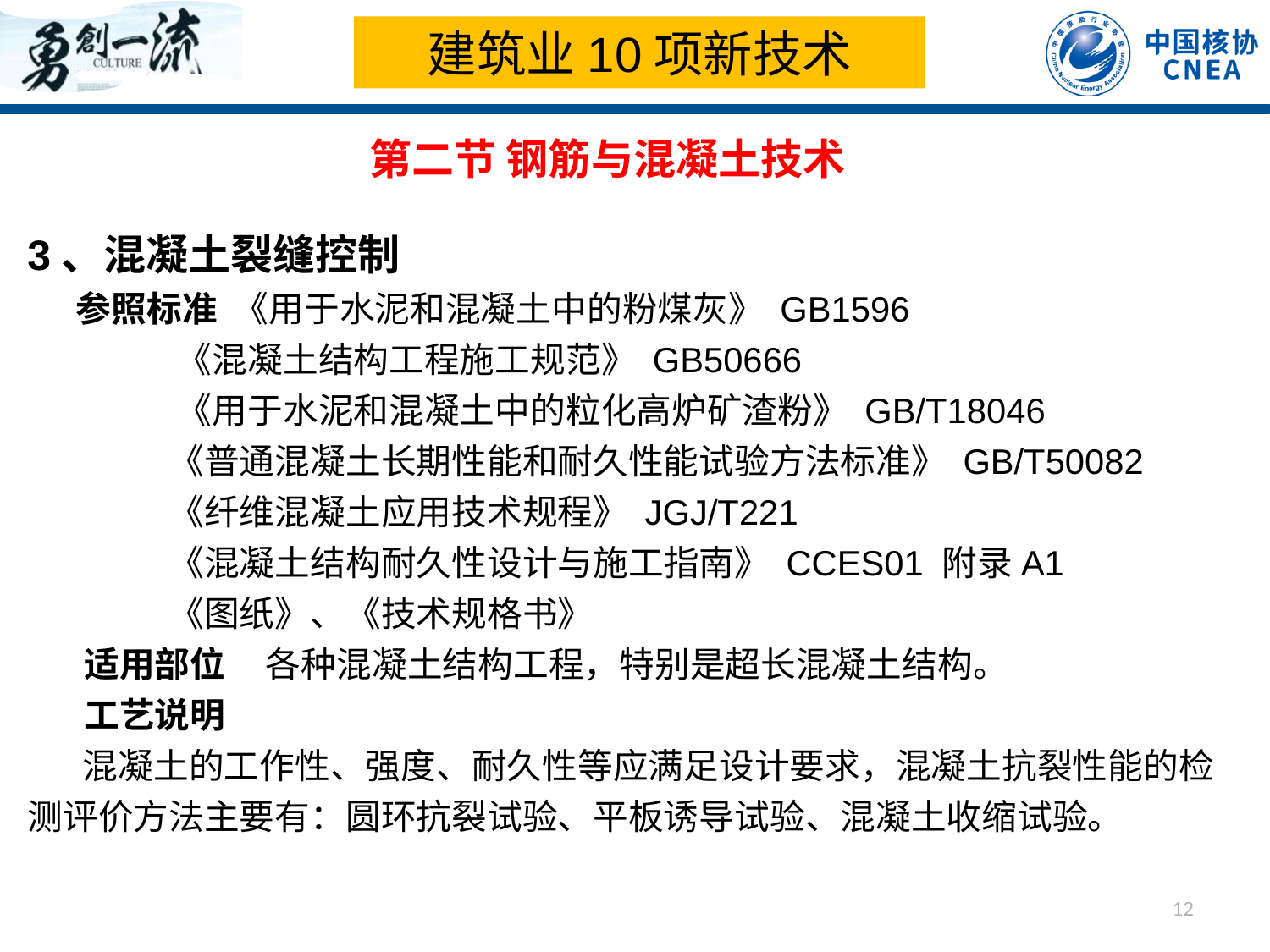

建筑业10项新技术
第二节 钢筋与混凝土技术
3、混凝土裂缝控制
     参照标准  《用于水泥和混凝土中的粉煤灰》 GB1596
                  《混凝土结构工程施工规范》 GB50666
                  《用于水泥和混凝土中的粒化高炉矿渣粉》 GB/T18046
                 《普通混凝土长期性能和耐久性能试验方法标准》 GB/T50082
                 《纤维混凝土应用技术规程》 JGJ/T221
                 《混凝土结构耐久性设计与施工指南》 CCES01 附录A1
                 《图纸》、《技术规格书》
      适用部位     各种混凝土结构工程，特别是超长混凝土结构。
      工艺说明
      混凝土的工作性、强度、耐久性等应满足设计要求，混凝土抗裂性能的检测评价方法主要有：圆环抗裂试验、平板诱导试验、混凝土收缩试验。

12